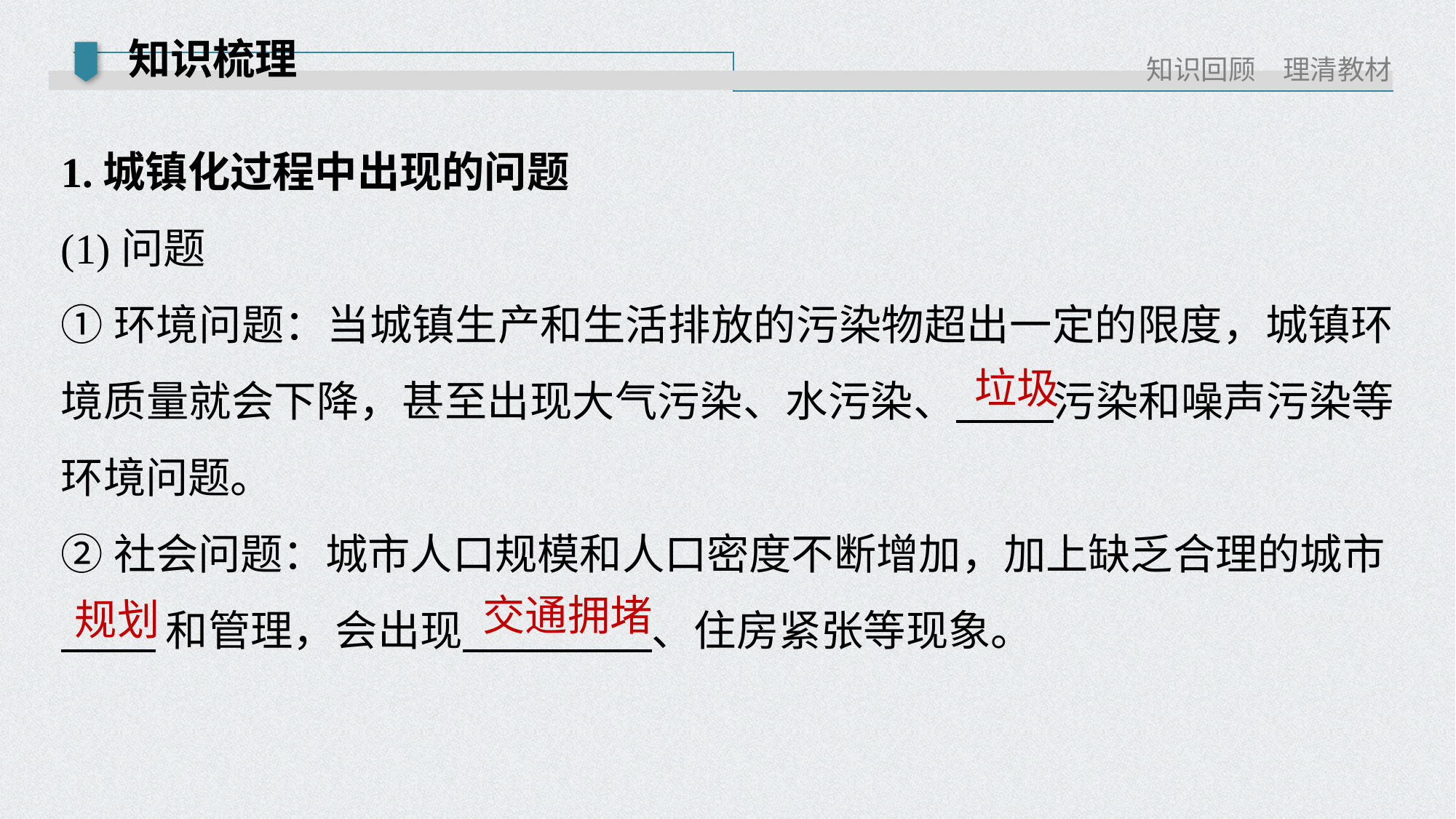

知识梳理

知识回顾　理清教材

1.城镇化过程中出现的问题
(1)问题
①环境问题：当城镇生产和生活排放的污染物超出一定的限度，城镇环境质量就会下降，甚至出现大气污染、水污染、          污染和噪声污染等环境问题。
②社会问题：城市人口规模和人口密度不断增加，加上缺乏合理的城市
          和管理，会出现                    、住房紧张等现象。
垃圾
交通拥堵
规划